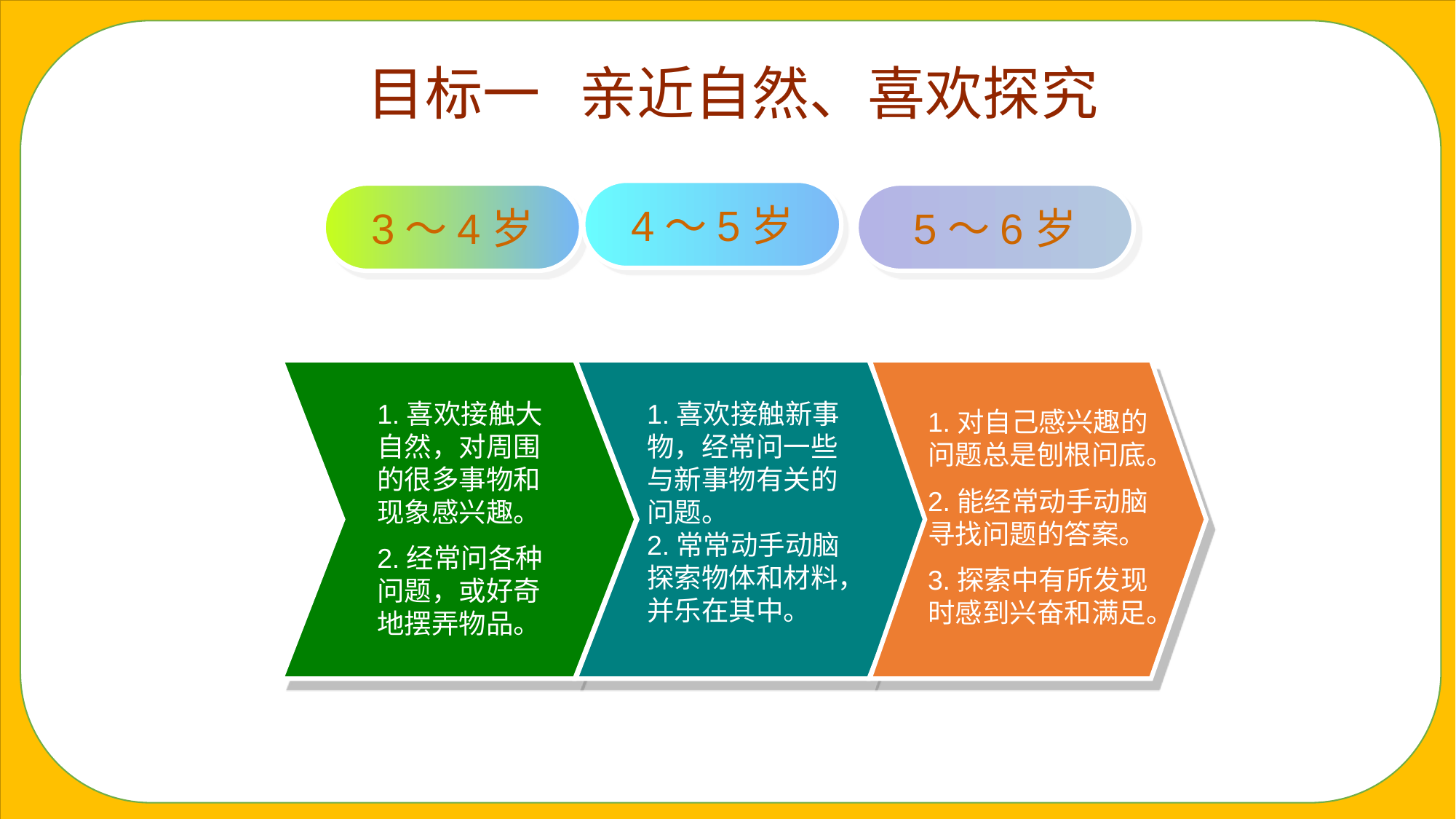

目标一   亲近自然、喜欢探究
4～5岁
3～4岁
5～6岁

1.喜欢接触大自然，对周围的很多事物和现象感兴趣。
2.经问各种问题，或好奇地摆弄物品。

1.喜欢接触新事物，经常问一些与新事物有关的问题。
2.常常动手动脑探索物体和材料，并乐在其中。

1.喜欢接触大自然，对周围的很多事物和现象感兴趣。
2.经常问各种问题，或好奇地摆弄物品。
1.喜欢接触新事物，经常问一些与新事物有关的问题。
2.常常动手动脑探索物体和材料，并乐在其中。

1.对自己感兴趣的问题总是刨根问底。
2.能经常动手动脑寻找问题的答案。
3.探索中有所发现时感到兴奋和满足。